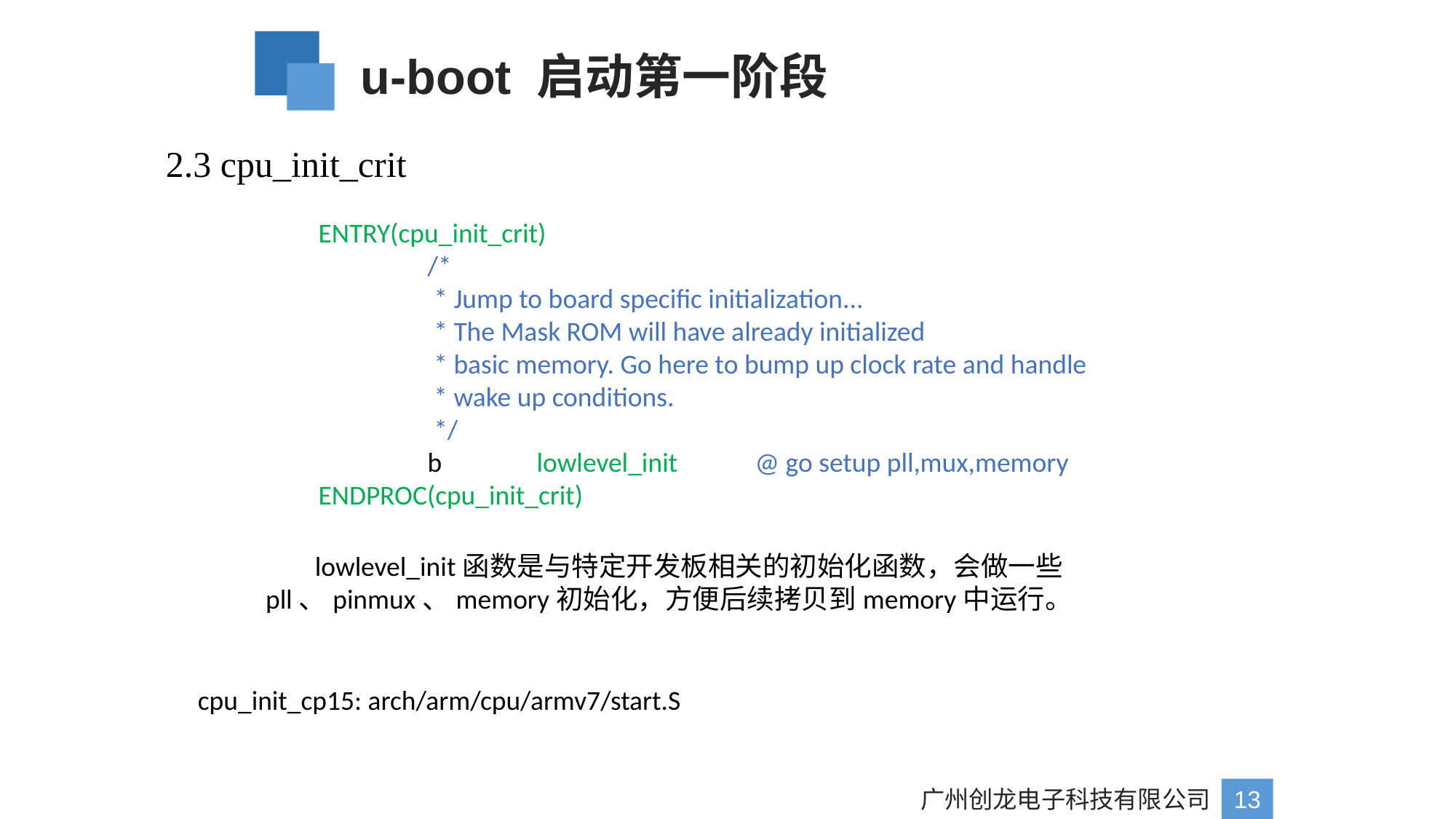

u-boot 启动第一阶段
2.3 cpu_init_crit
ENTRY(cpu_init_crit)
	/*
	 * Jump to board specific initialization...
	 * The Mask ROM will have already initialized
	 * basic memory. Go here to bump up clock rate and handle
	 * wake up conditions.
	 */
	b	lowlevel_init	@ go setup pll,mux,memory
ENDPROC(cpu_init_crit)
        lowlevel_init函数是与特定开发板相关的初始化函数，会做一些pll、pinmux、memory初始化，方便后续拷贝到memory中运行。
cpu_init_cp15: arch/arm/cpu/armv7/start.S
广州创龙电子科技有限公司
13